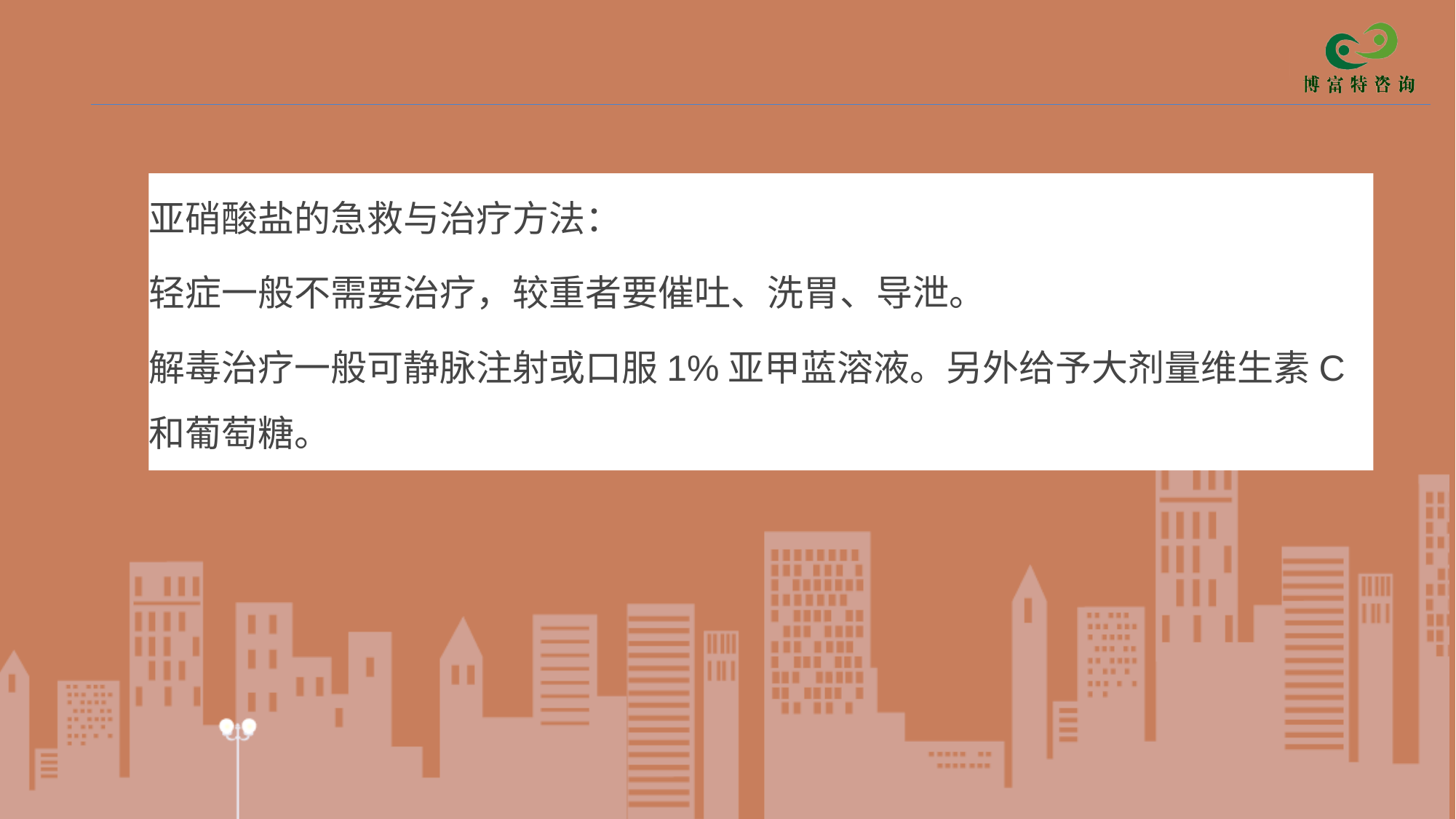

亚硝酸盐的急救与治疗方法：
轻症一般不需要治疗，较重者要催吐、洗胃、导泄。
解毒治疗一般可静脉注射或口服1%亚甲蓝溶液。另外给予大剂量维生素C和葡萄糖。
53